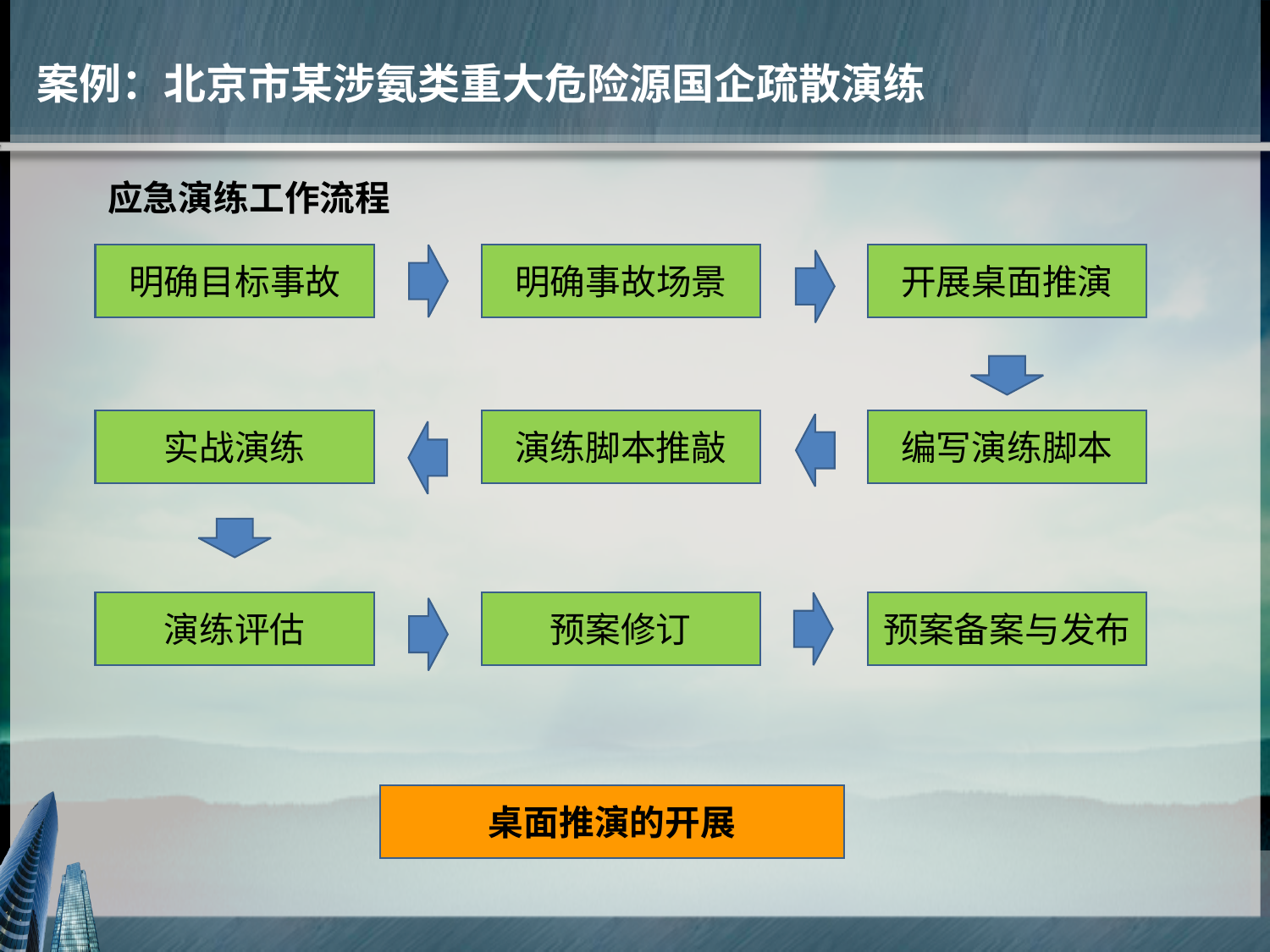

案例：北京市某涉氨类重大危险源国企疏散演练
应急演练工作流程

开展桌面推演
明确目标事故
明确事故场景

实战演练
演练脚本推敲
编写演练脚本

预案备案与发布
演练评估
预案修订

桌面推演的开展